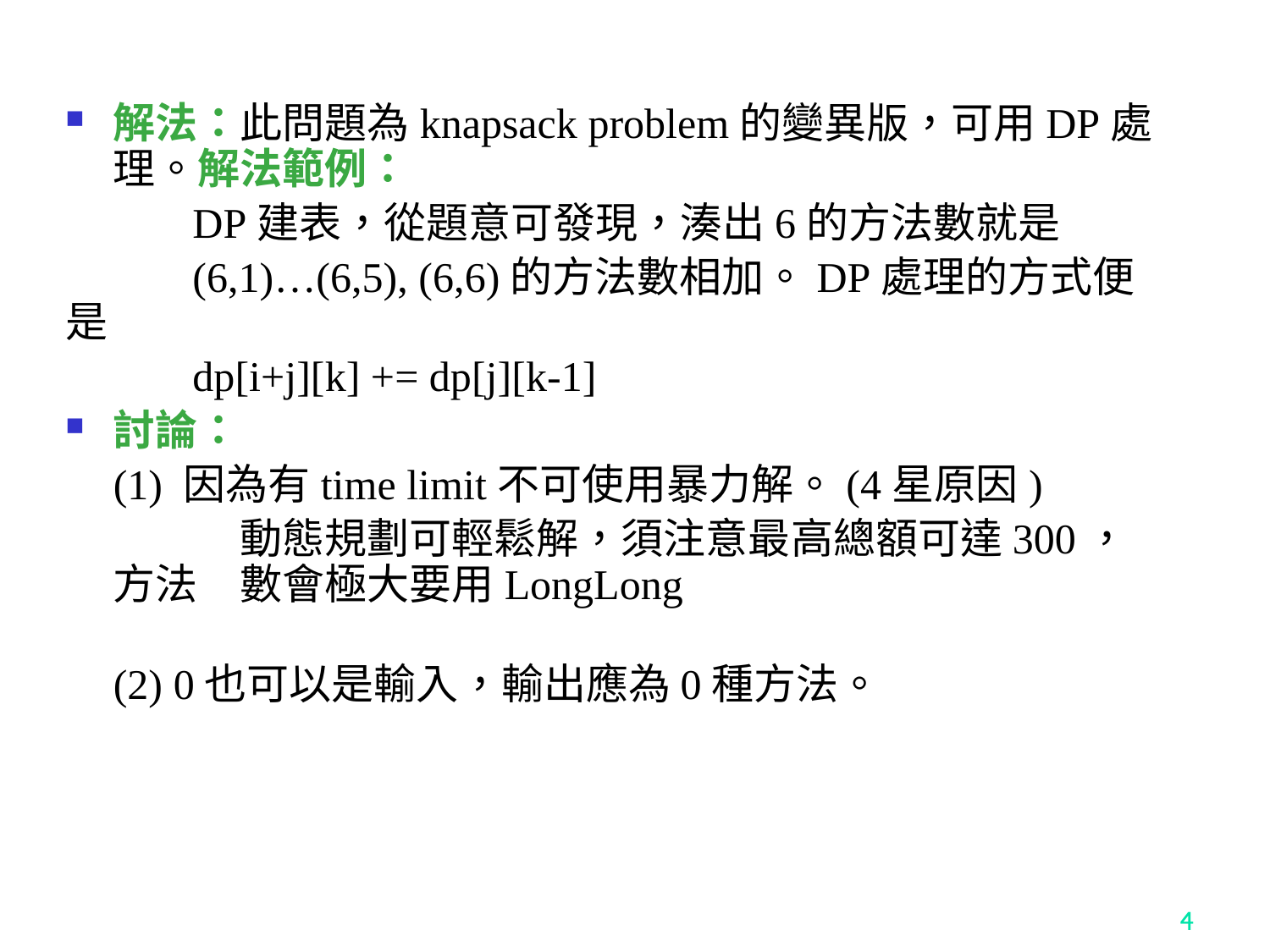

解法：此問題為knapsack problem的變異版，可用DP處理。解法範例：
	DP建表，從題意可發現，湊出6的方法數就是
	(6,1)…(6,5), (6,6)的方法數相加。DP處理的方式便是
	dp[i+j][k] += dp[j][k-1]
討論：
	(1) 因為有time limit不可使用暴力解。(4星原因)
		動態規劃可輕鬆解，須注意最高總額可達300，方法	數會極大要用LongLong
(2) 0也可以是輸入，輸出應為0種方法。
4